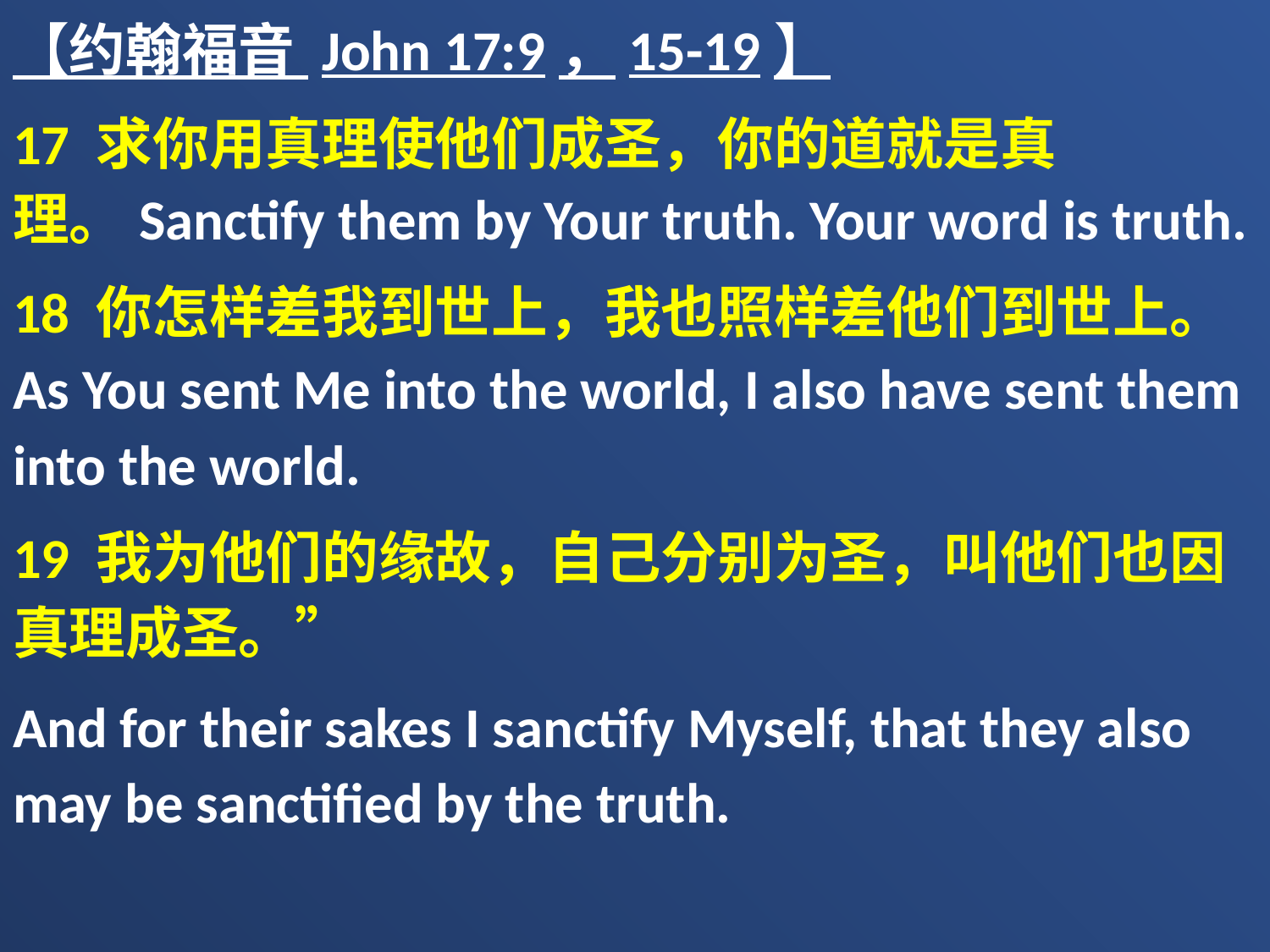

【约翰福音 John 17:9，15-19】
17 求你用真理使他们成圣，你的道就是真理。Sanctify them by Your truth. Your word is truth.
18 你怎样差我到世上，我也照样差他们到世上。As You sent Me into the world, I also have sent them into the world.
19 我为他们的缘故，自己分别为圣，叫他们也因真理成圣。”
And for their sakes I sanctify Myself, that they also may be sanctified by the truth.